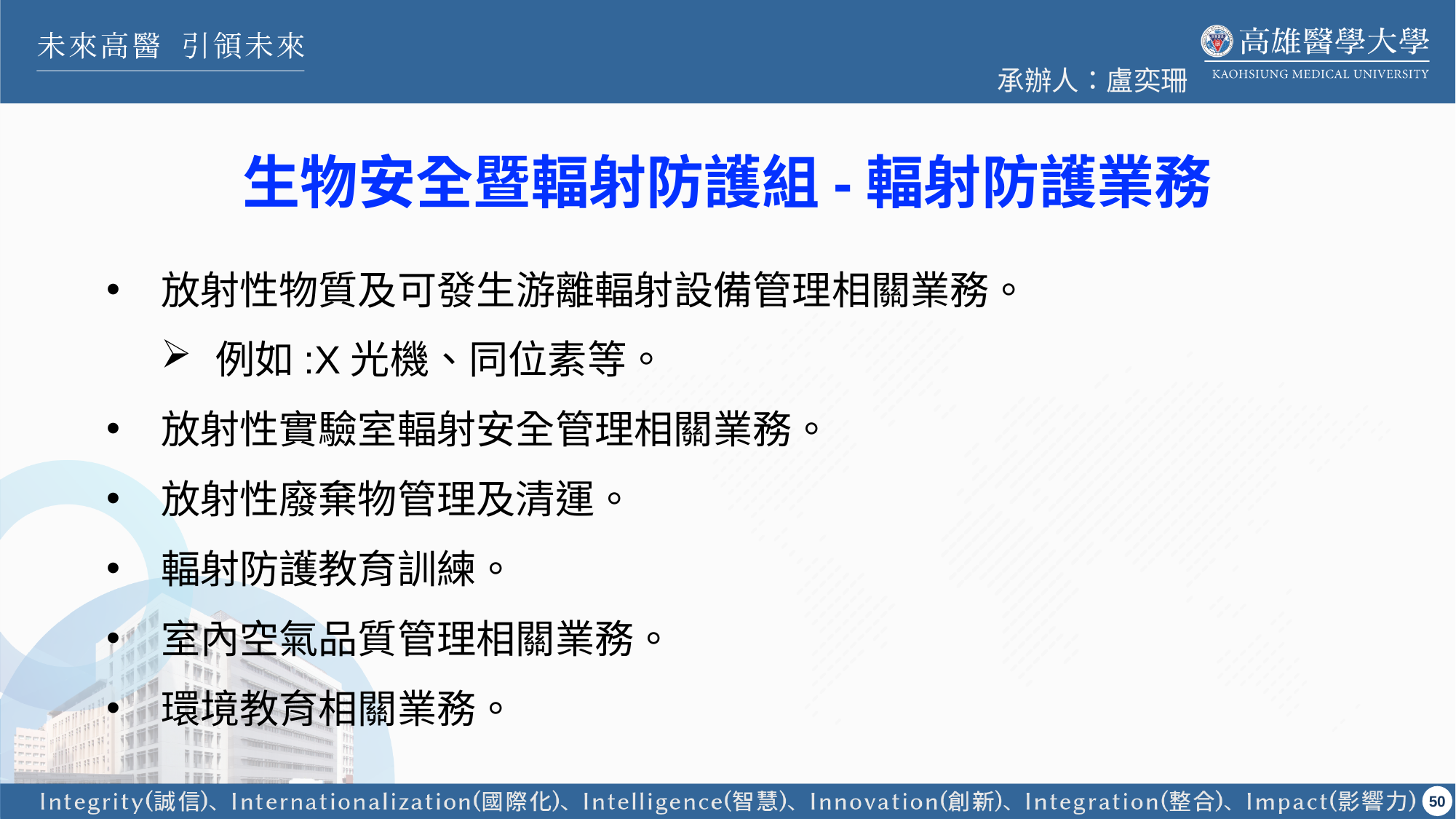

承辦人：盧奕珊
生物安全暨輻射防護組-輻射防護業務
放射性物質及可發生游離輻射設備管理相關業務。
例如:X光機、同位素等。
放射性實驗室輻射安全管理相關業務。
放射性廢棄物管理及清運。
輻射防護教育訓練。
室內空氣品質管理相關業務。
環境教育相關業務。